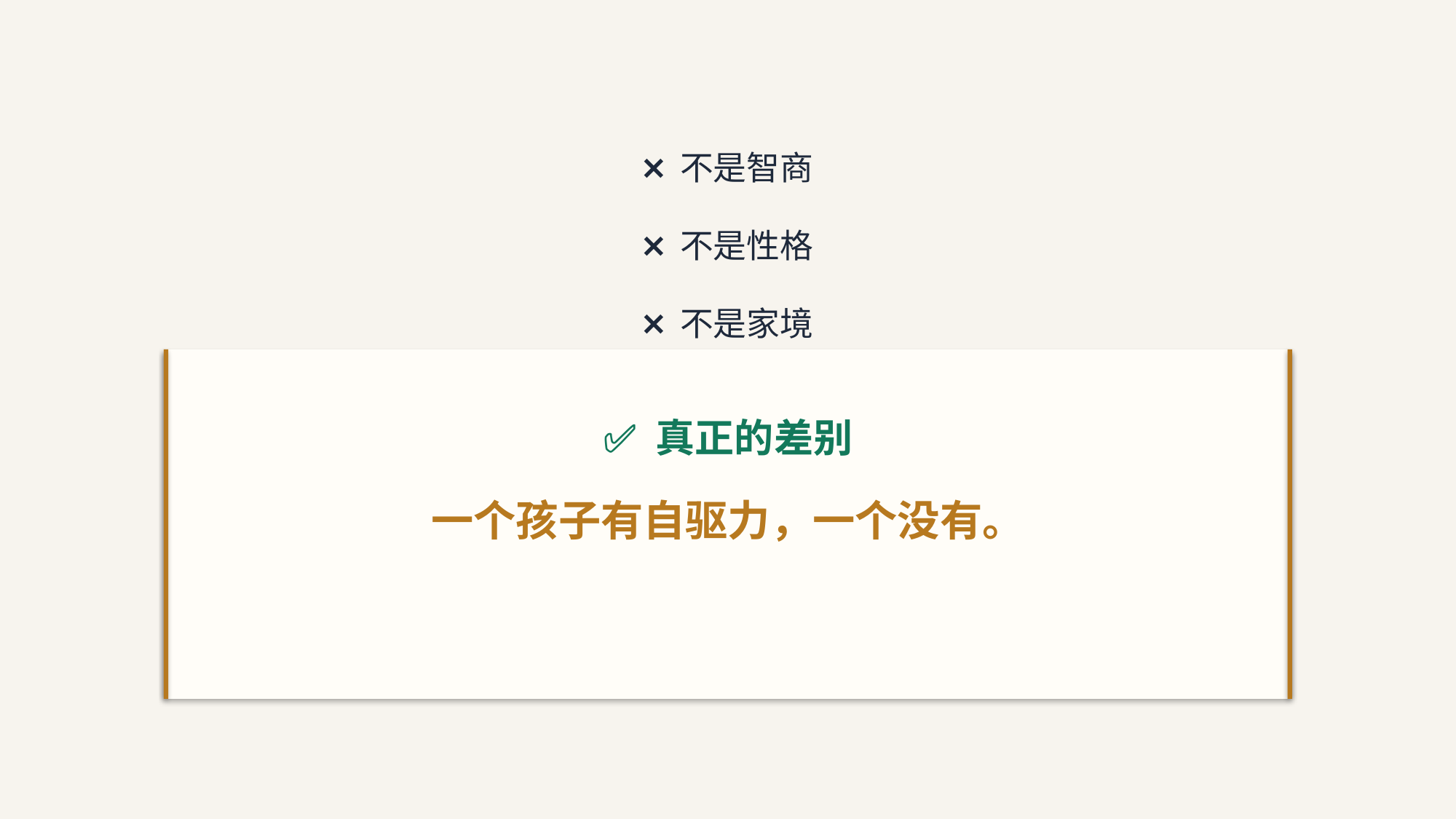

❌ 不是智商
❌ 不是性格
❌ 不是家境

✅ 真正的差别
一个孩子有自驱力，一个没有。